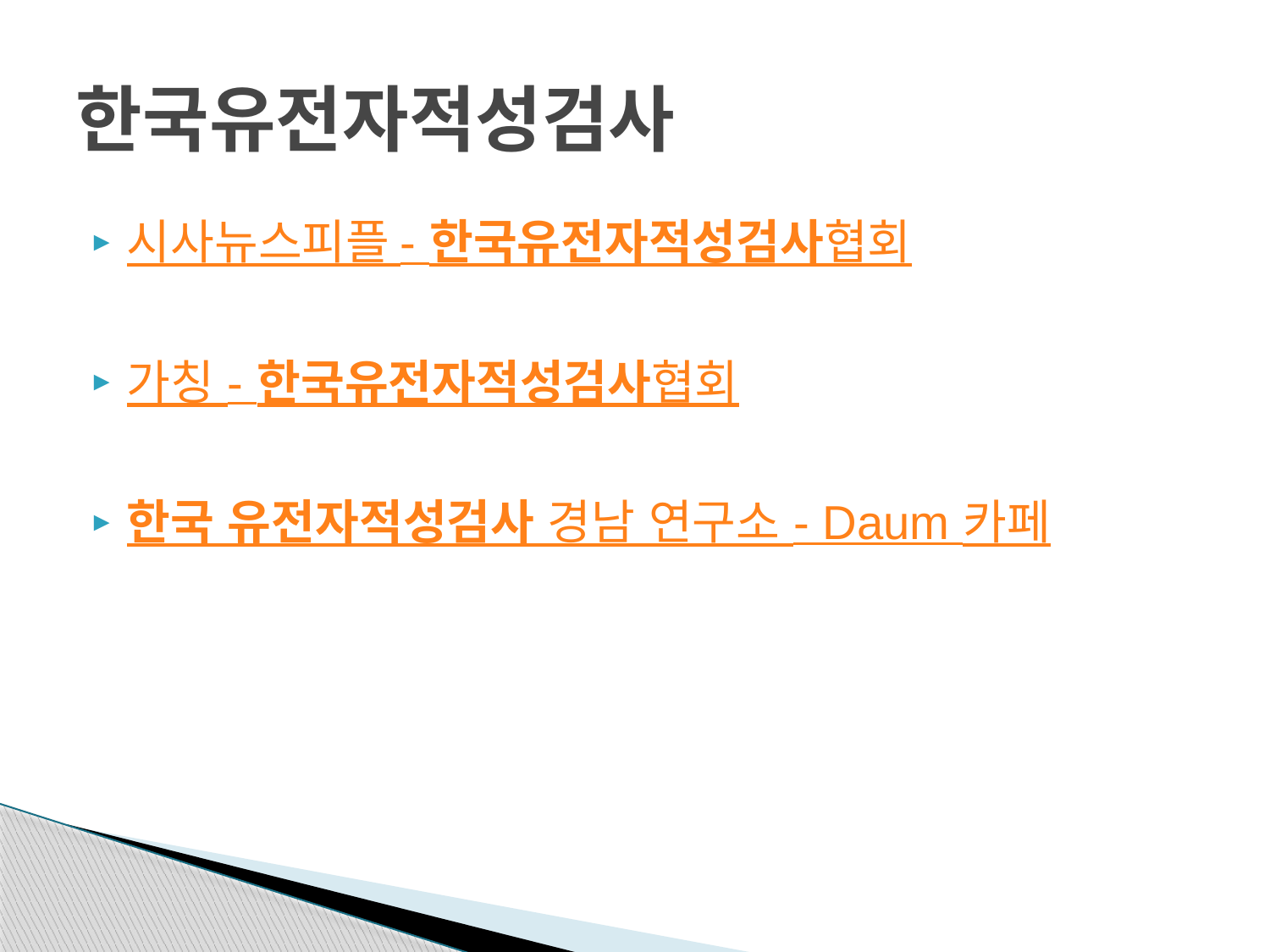

# 한국유전자적성검사
시사뉴스피플 - 한국유전자적성검사협회

가칭 - 한국유전자적성검사협회

한국 유전자적성검사 경남 연구소 - Daum 카페